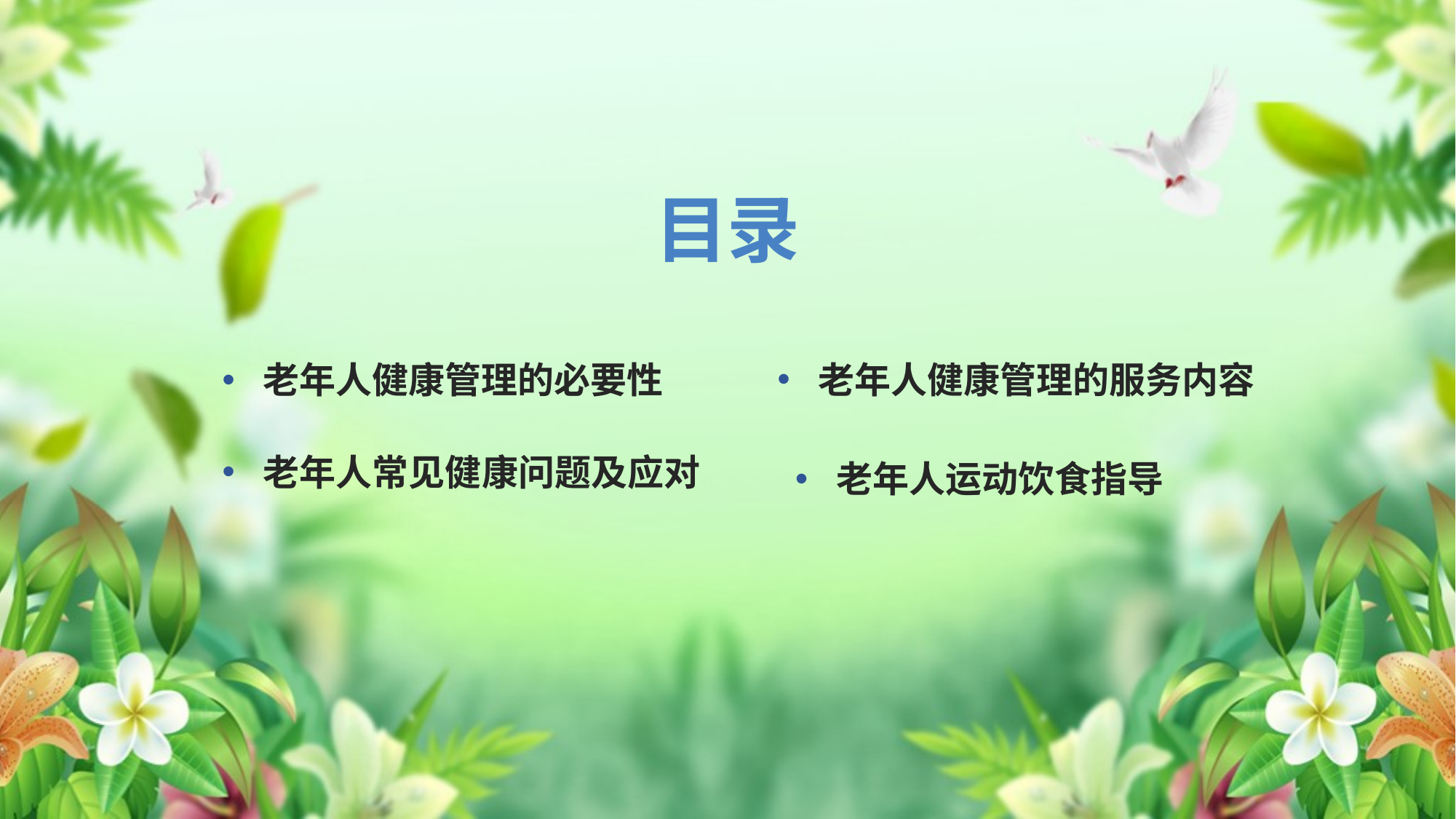

目录
老年人健康管理的服务内容
老年人健康管理的必要性
老年人常见健康问题及应对
老年人运动饮食指导